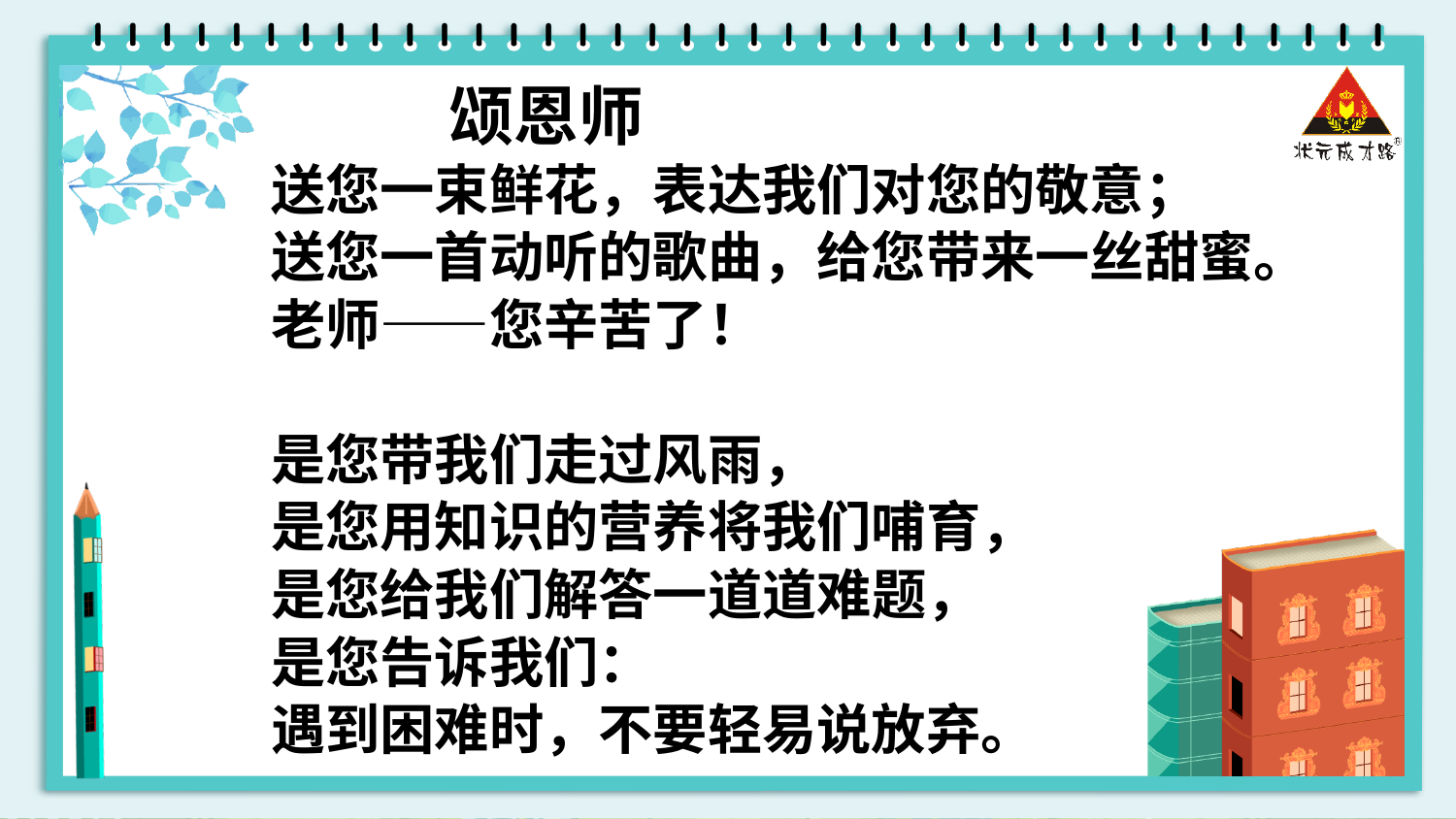

颂恩师
送您一束鲜花，表达我们对您的敬意；
送您一首动听的歌曲，给您带来一丝甜蜜。
老师——您辛苦了！

是您带我们走过风雨，
是您用知识的营养将我们哺育，
是您给我们解答一道道难题，
是您告诉我们：
遇到困难时，不要轻易说放弃。